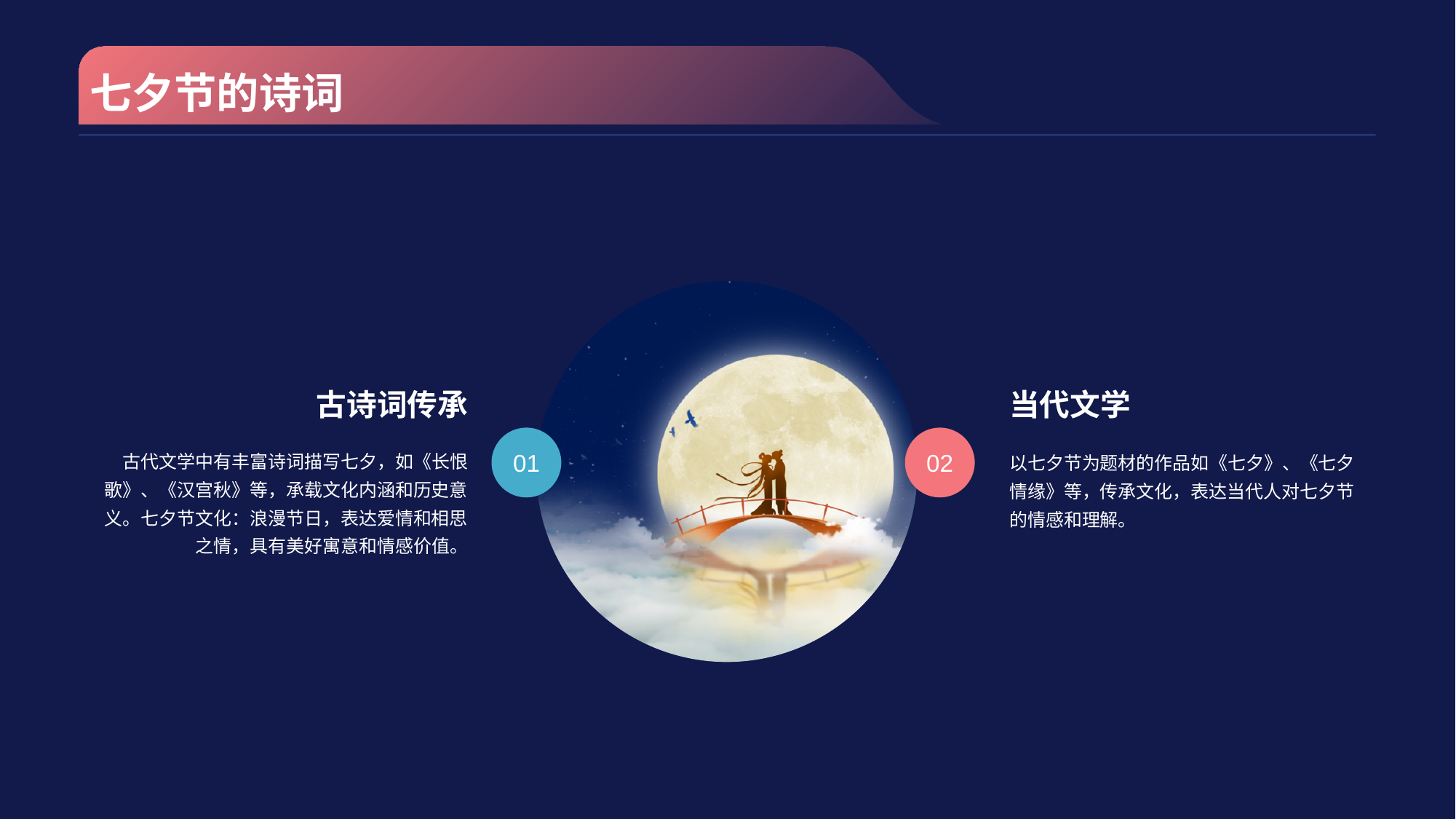

# 七夕节的诗词

古诗词传承
古代文学中有丰富诗词描写七夕，如《长恨歌》、《汉宫秋》等，承载文化内涵和历史意义。七夕节文化：浪漫节日，表达爱情和相思之情，具有美好寓意和情感价值。
01
当代文学
以七夕节为题材的作品如《七夕》、《七夕情缘》等，传承文化，表达当代人对七夕节的情感和理解。
02